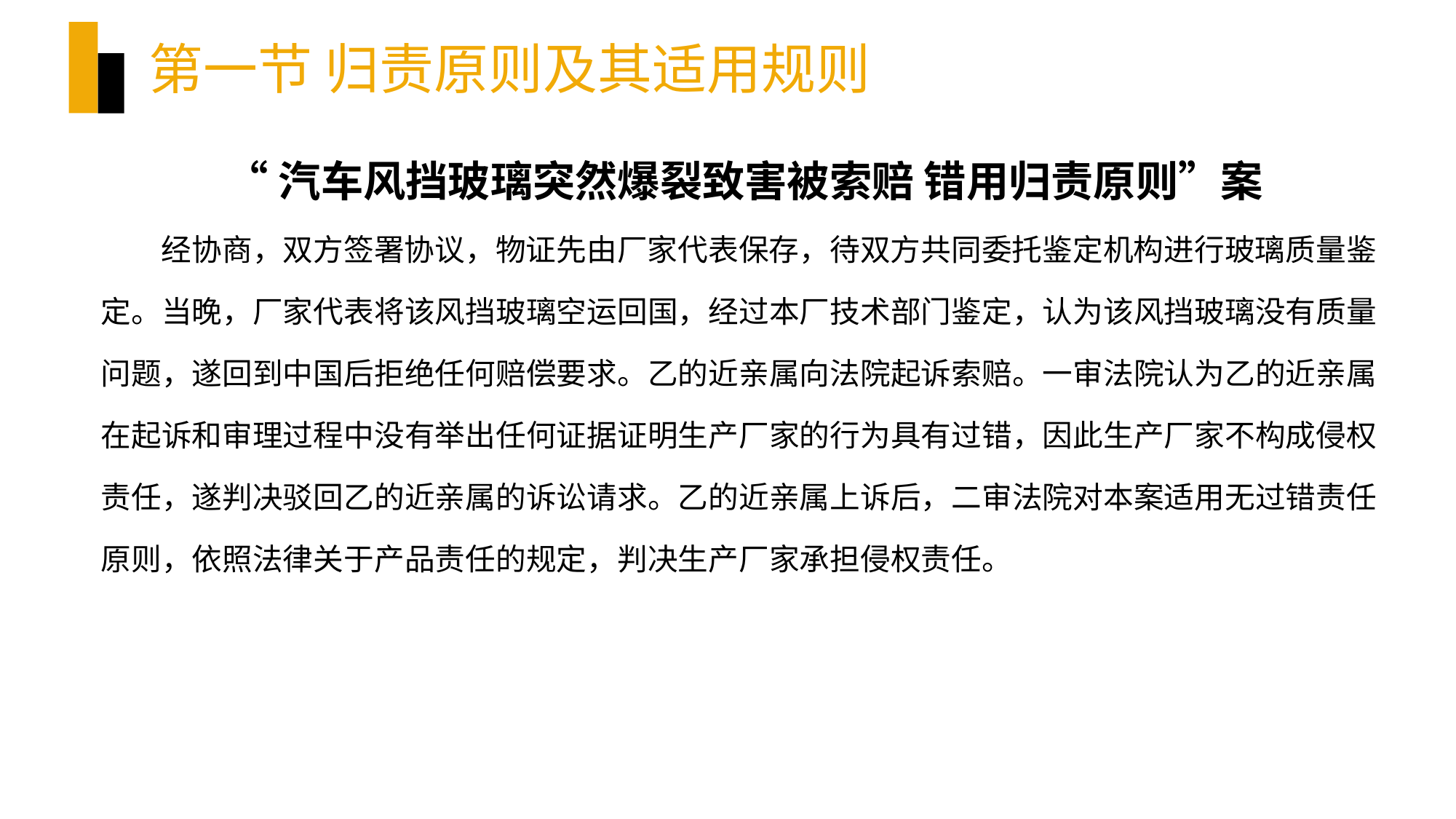

# 第一节 归责原则及其适用规则
“汽车风挡玻璃突然爆裂致害被索赔 错用归责原则”案
经协商，双方签署协议，物证先由厂家代表保存，待双方共同委托鉴定机构进行玻璃质量鉴定。当晚，厂家代表将该风挡玻璃空运回国，经过本厂技术部门鉴定，认为该风挡玻璃没有质量问题，遂回到中国后拒绝任何赔偿要求。乙的近亲属向法院起诉索赔。一审法院认为乙的近亲属在起诉和审理过程中没有举出任何证据证明生产厂家的行为具有过错，因此生产厂家不构成侵权责任，遂判决驳回乙的近亲属的诉讼请求。乙的近亲属上诉后，二审法院对本案适用无过错责任原则，依照法律关于产品责任的规定，判决生产厂家承担侵权责任。